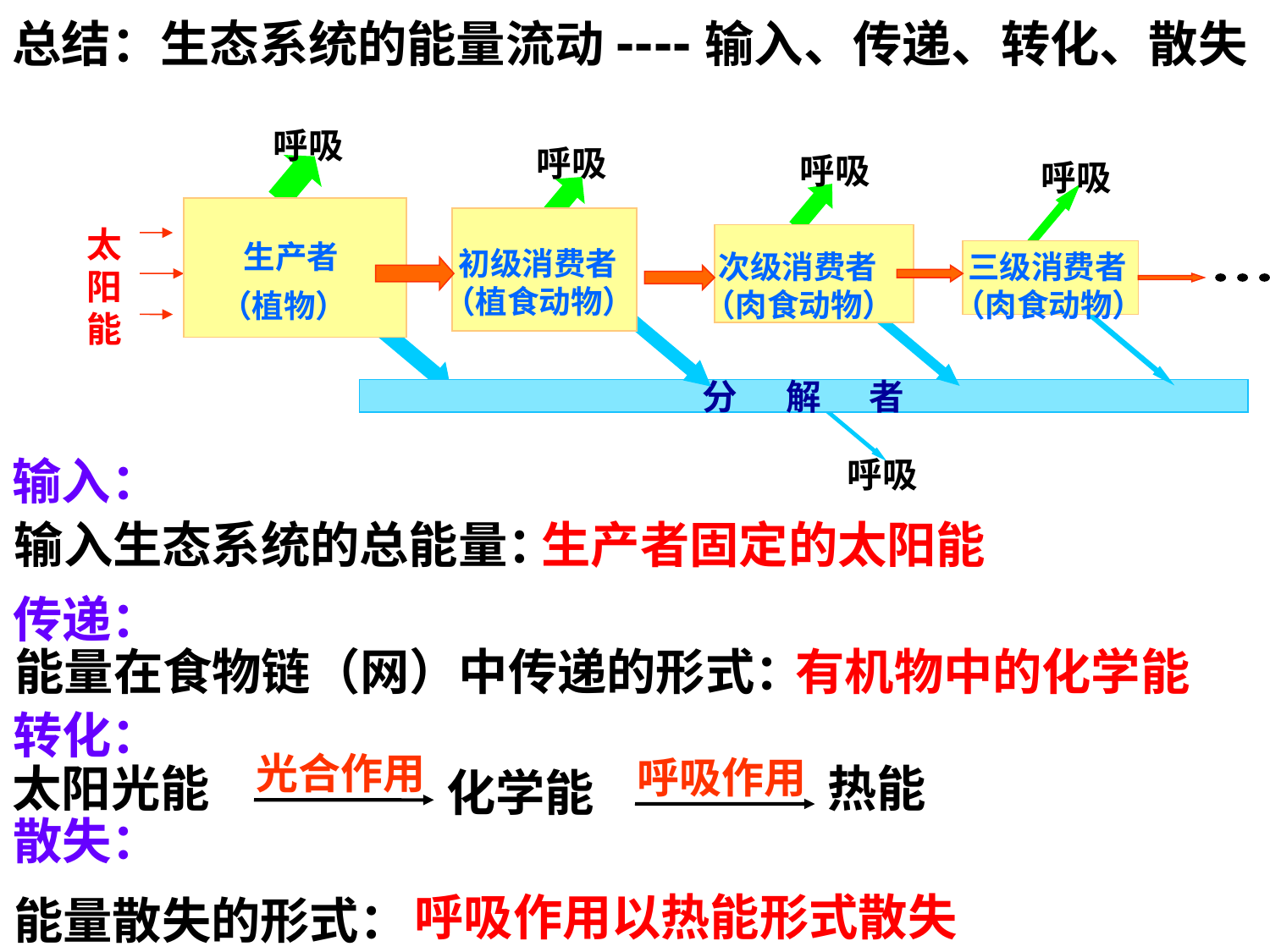

总结：生态系统的能量流动----输入、传递、转化、散失
呼吸

呼吸

呼吸

呼吸

 三级消费者
（肉食动物）

 生产者
（植物）

 初级消费者（植食动物）

太阳能

 次级消费者
（肉食动物）

分      解      者

呼吸
输入：
输入生态系统的总能量：
生产者固定的太阳能
传递：
能量在食物链（网）中传递的形式：

有机物中的化学能
转化：
光合作用
呼吸作用

太阳光能
热能
化学能

散失：
呼吸作用以热能形式散失
能量散失的形式：